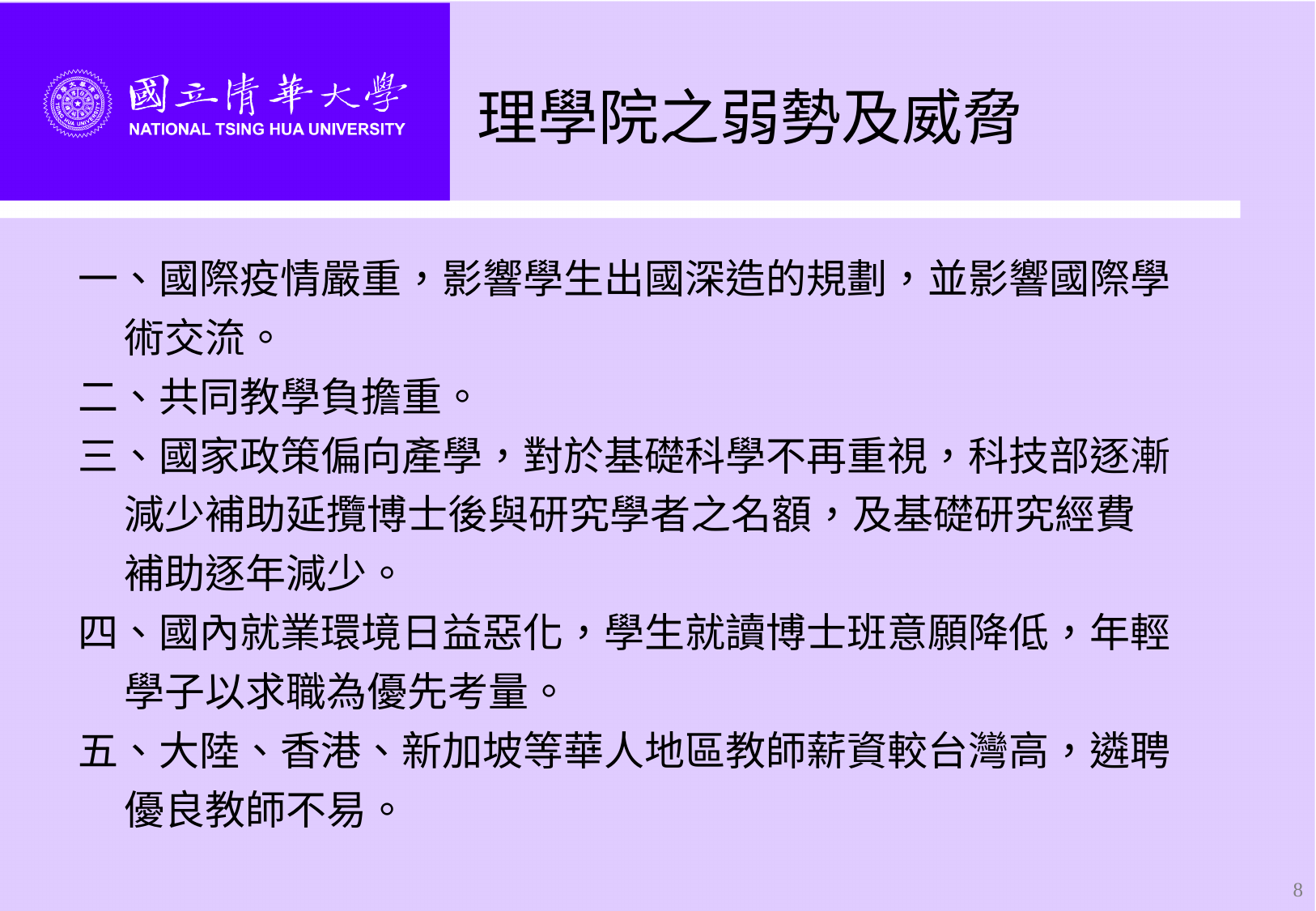

# 理學院之弱勢及威脅
一、國際疫情嚴重，影響學生出國深造的規劃，並影響國際學
    術交流。
二、共同教學負擔重。
三、國家政策偏向產學，對於基礎科學不再重視，科技部逐漸
    減少補助延攬博士後與研究學者之名額，及基礎研究經費
    補助逐年減少。
四、國內就業環境日益惡化，學生就讀博士班意願降低，年輕
    學子以求職為優先考量。
五、大陸、香港、新加坡等華人地區教師薪資較台灣高，遴聘
    優良教師不易。

8